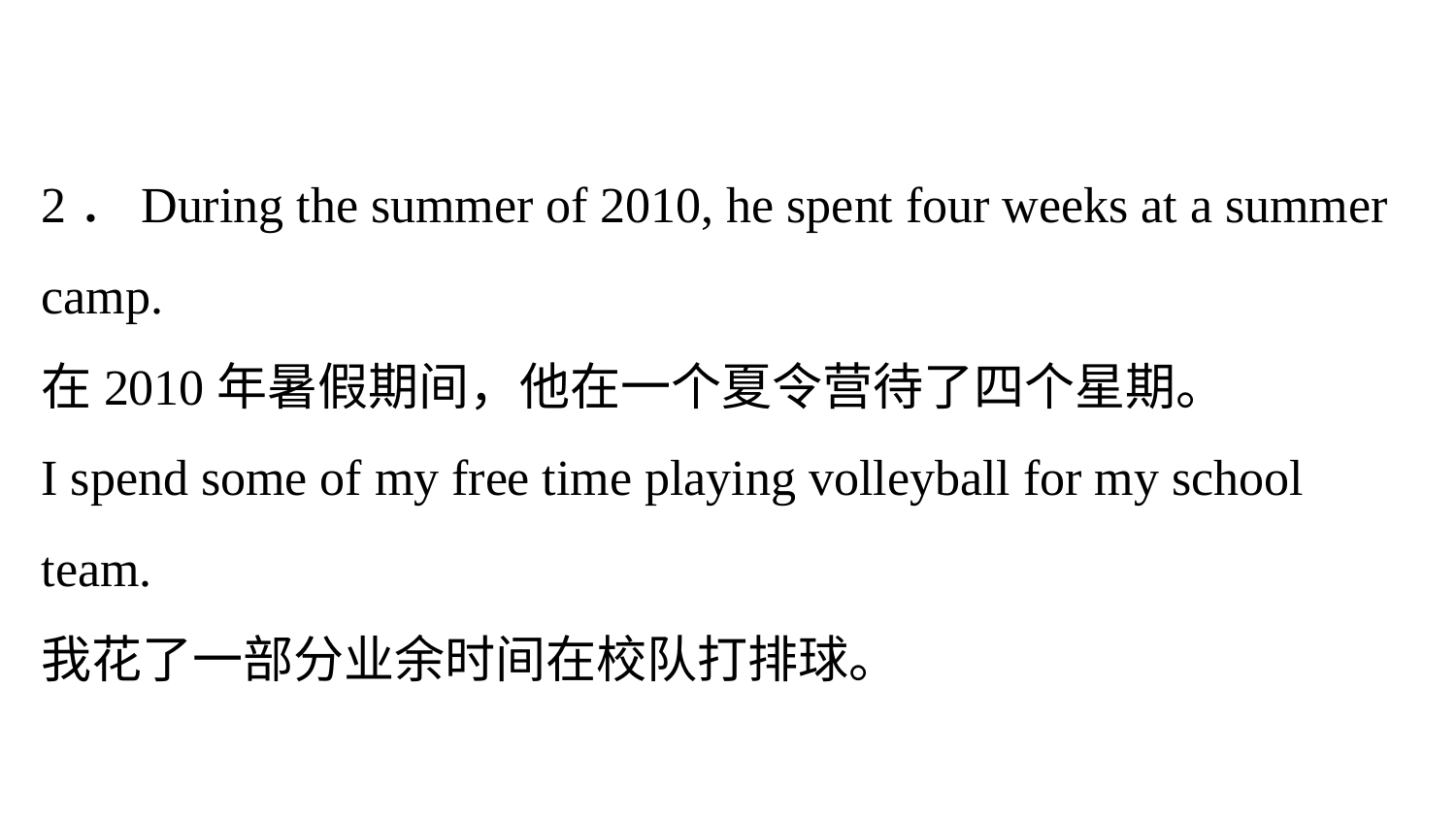

2．During the summer of 2010, he spent four weeks at a summer camp.
在2010年暑假期间，他在一个夏令营待了四个星期。
I spend some of my free time playing volleyball for my school team.
我花了一部分业余时间在校队打排球。